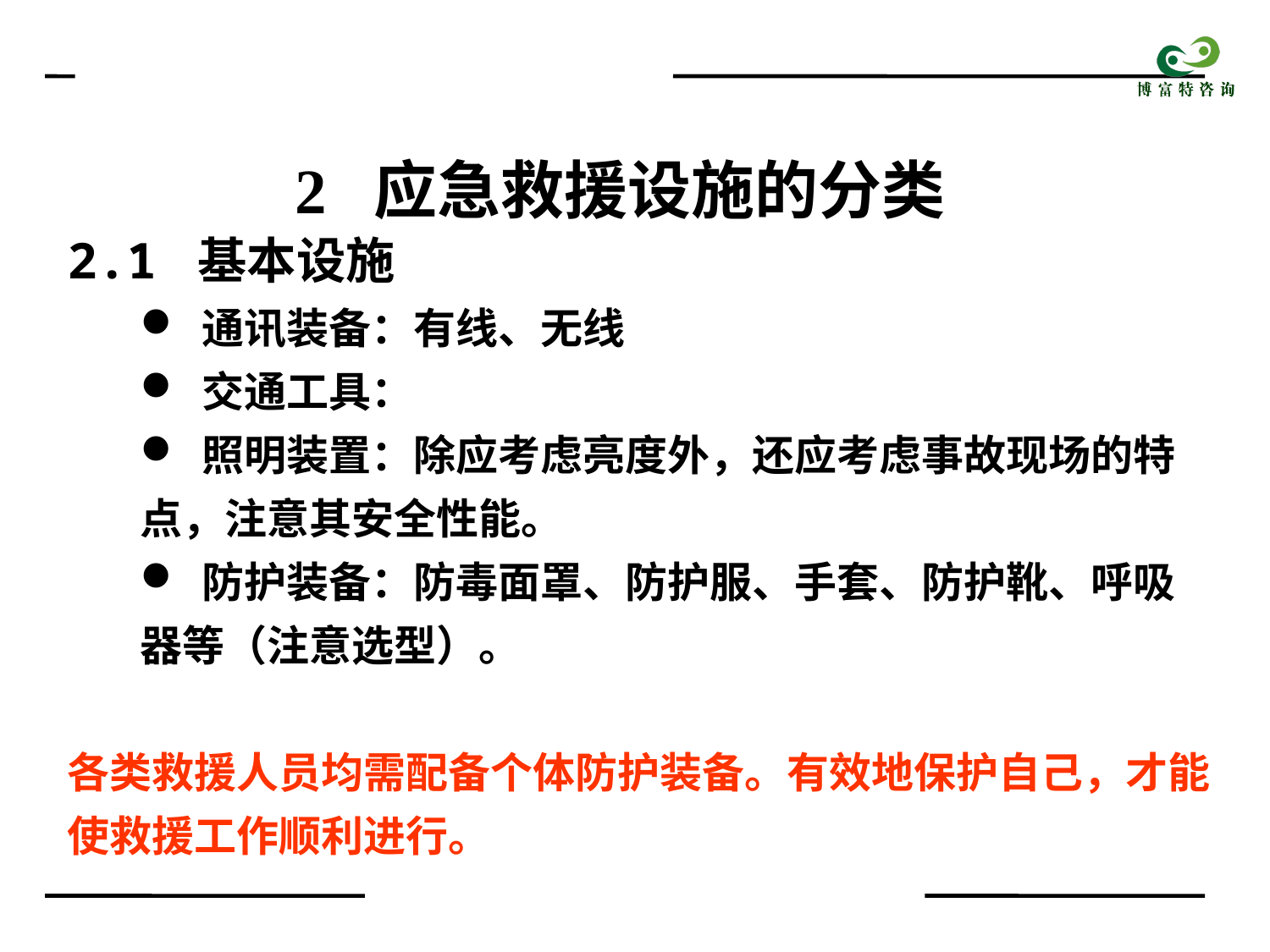

2  应急救援设施的分类
2.1 基本设施
 通讯装备：有线、无线
 交通工具：
 照明装置：除应考虑亮度外，还应考虑事故现场的特点，注意其安全性能。
 防护装备：防毒面罩、防护服、手套、防护靴、呼吸
器等（注意选型）。

各类救援人员均需配备个体防护装备。有效地保护自己，才能使救援工作顺利进行。